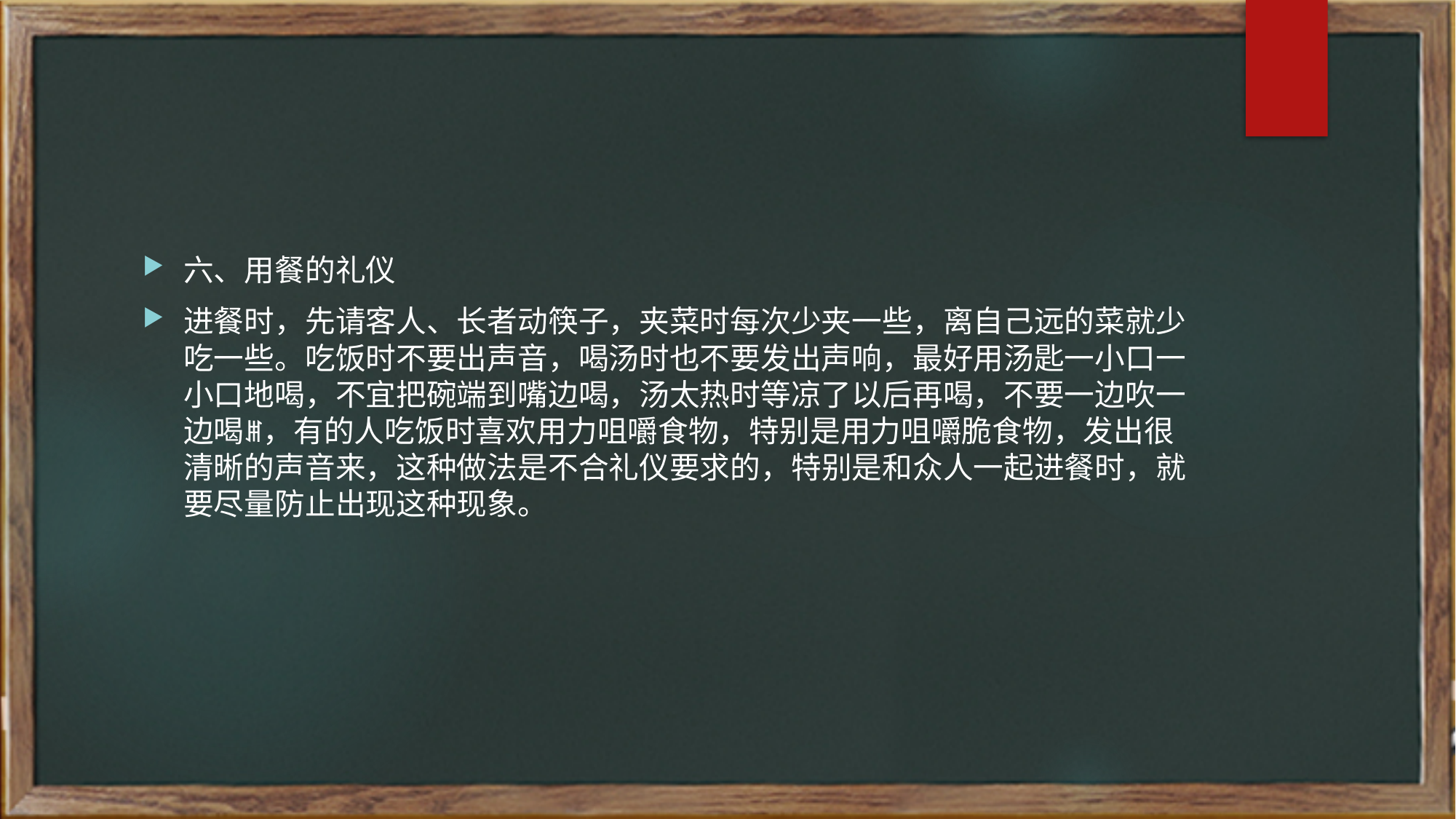

六、用餐的礼仪
进餐时，先请客人、长者动筷子，夹菜时每次少夹一些，离自己远的菜就少吃一些。吃饭时不要出声音，喝汤时也不要发出声响，最好用汤匙一小口一小口地喝，不宜把碗端到嘴边喝，汤太热时等凉了以后再喝，不要一边吹一边喝ꎮ，有的人吃饭时喜欢用力咀嚼食物，特别是用力咀嚼脆食物，发出很清晰的声音来，这种做法是不合礼仪要求的，特别是和众人一起进餐时，就要尽量防止出现这种现象。